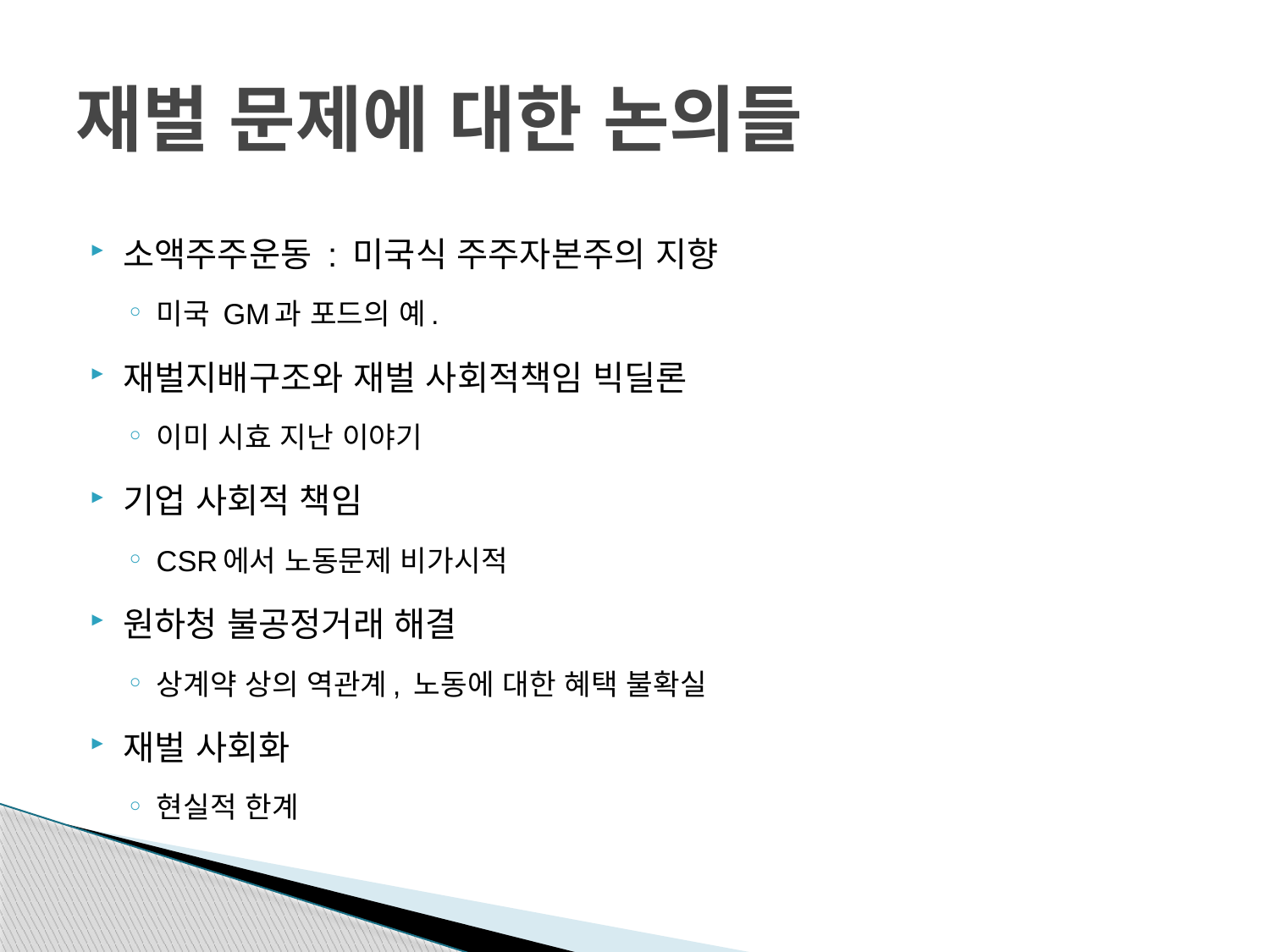

# 재벌 문제에 대한 논의들
소액주주운동 : 미국식 주주자본주의 지향
미국 GM과 포드의 예.
재벌지배구조와 재벌 사회적책임 빅딜론
이미 시효 지난 이야기
기업 사회적 책임
CSR에서 노동문제 비가시적
원하청 불공정거래 해결
상계약 상의 역관계, 노동에 대한 혜택 불확실
재벌 사회화
현실적 한계